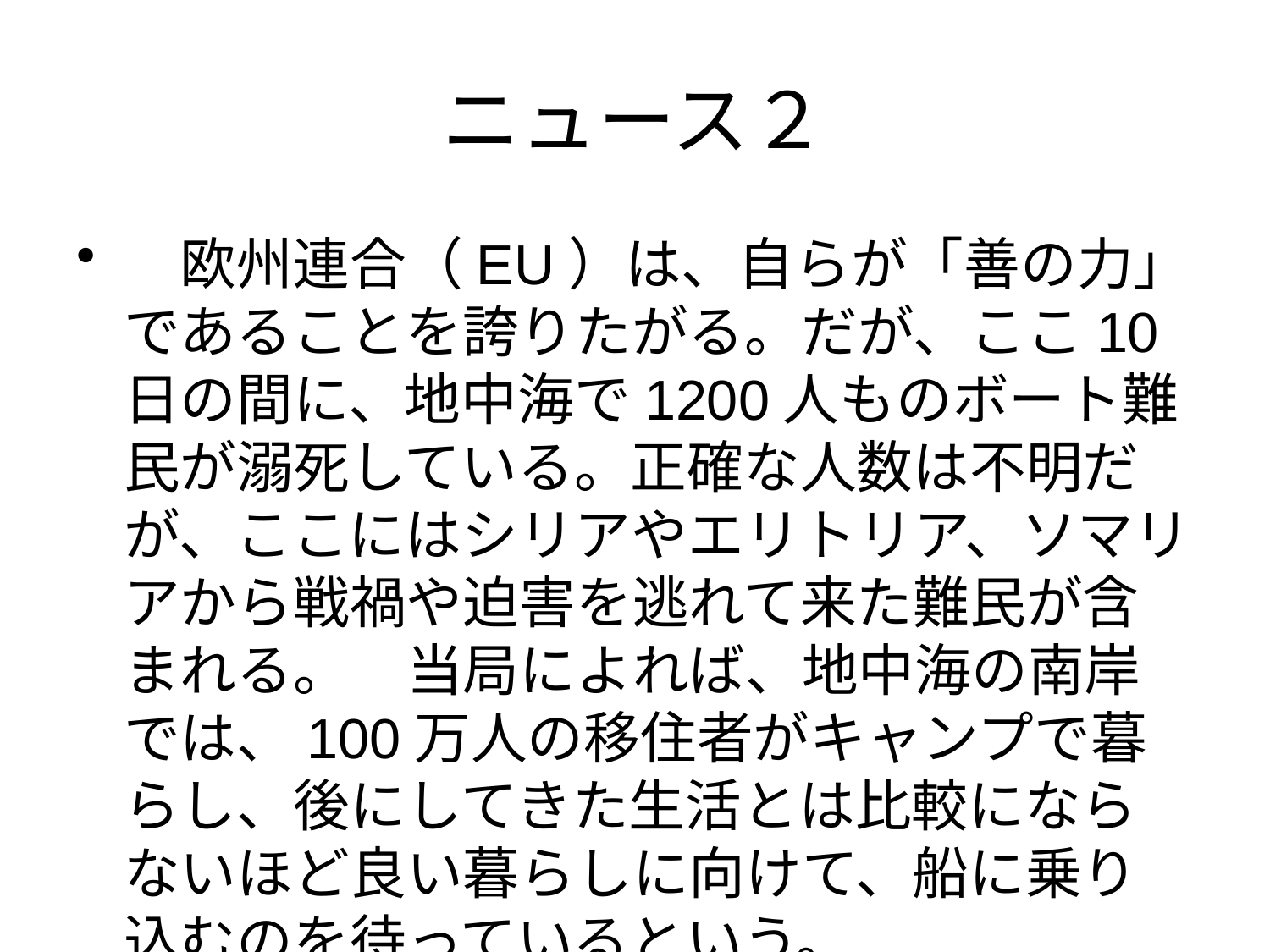

# ニュース２
　欧州連合（EU）は、自らが「善の力」であることを誇りたがる。だが、ここ10日の間に、地中海で1200人ものボート難民が溺死している。正確な人数は不明だが、ここにはシリアやエリトリア、ソマリアから戦禍や迫害を逃れて来た難民が含まれる。　当局によれば、地中海の南岸では、100万人の移住者がキャンプで暮らし、後にしてきた生活とは比較にならないほど良い暮らしに向けて、船に乗り込むのを待っているという。